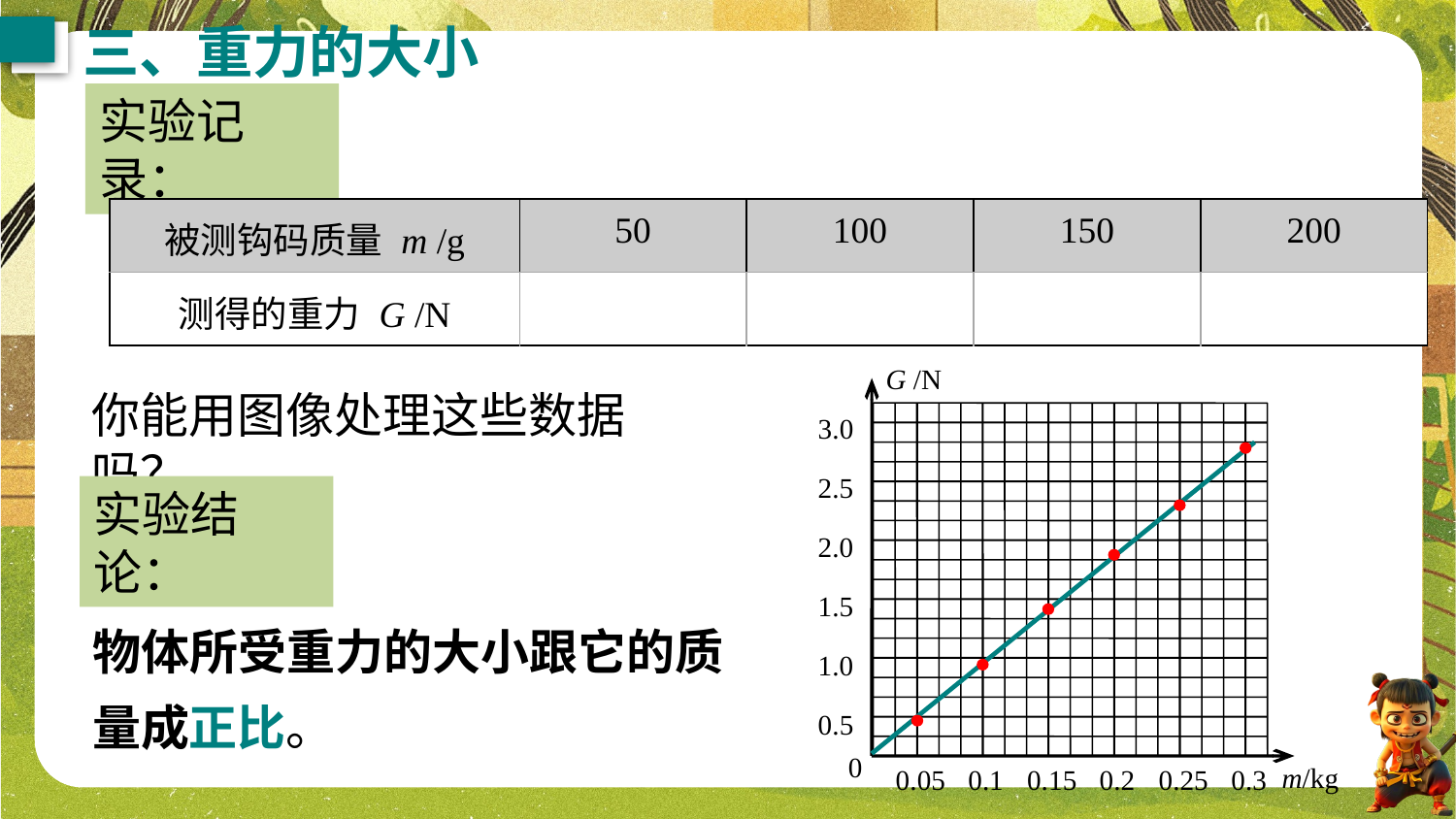

三、重力的大小

实验记录：
| 被测钩码质量 m /g | 50 | 100 | 150 | 200 |
| --- | --- | --- | --- | --- |
| 测得的重力 G /N |  |  |  |  |
G /N
你能用图像处理这些数据吗？

3.0

2.5
实验结论：

2.0

1.5
物体所受重力的大小跟它的质量成正比。

1.0

0.5

0
m/kg
0.05
0.1
0.15
0.2
0.25
0.3